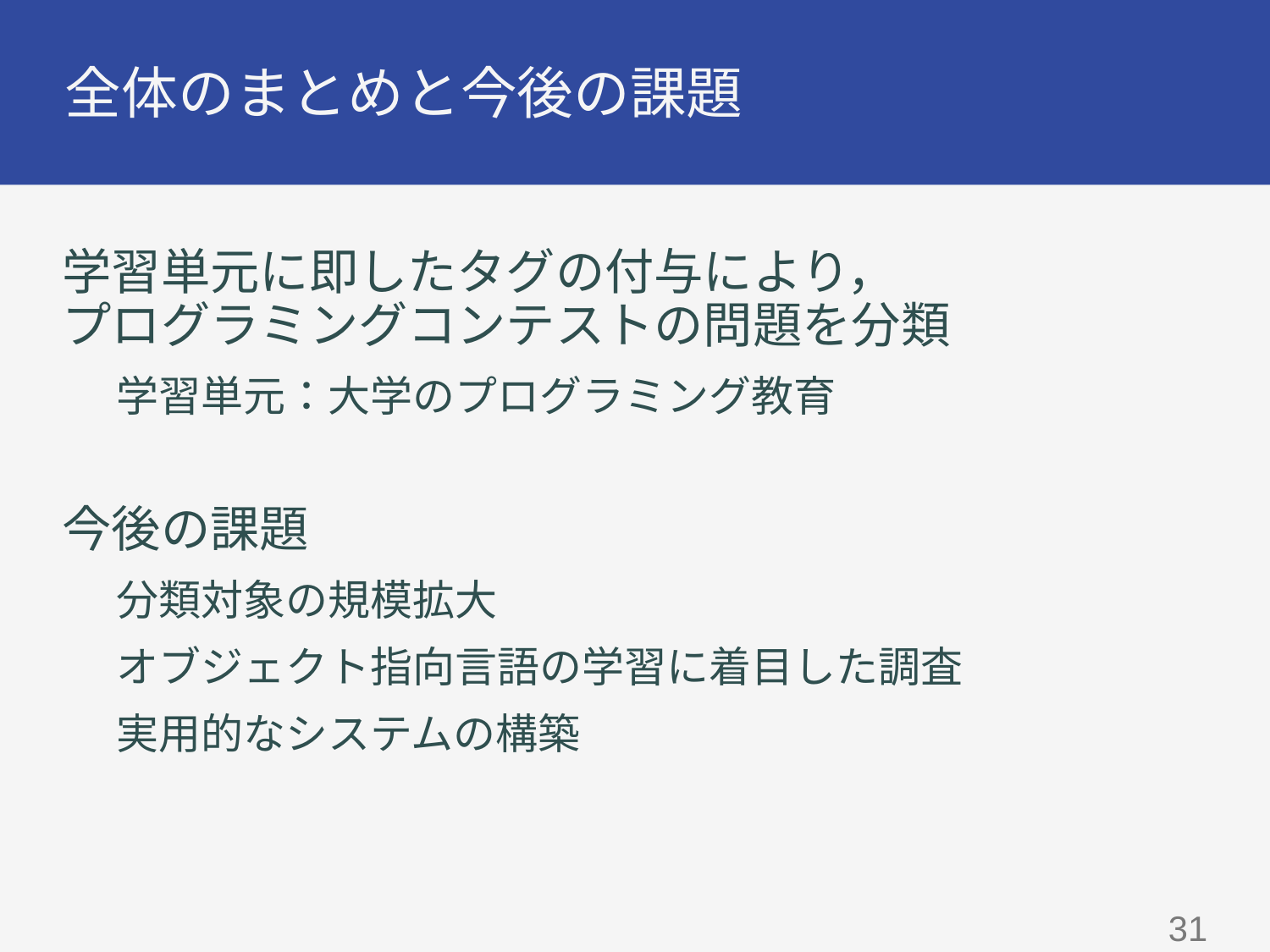

# 全体のまとめと今後の課題
学習単元に即したタグの付与により，
プログラミングコンテストの問題を分類
学習単元：大学のプログラミング教育

今後の課題
分類対象の規模拡大
オブジェクト指向言語の学習に着目した調査
実用的なシステムの構築

31